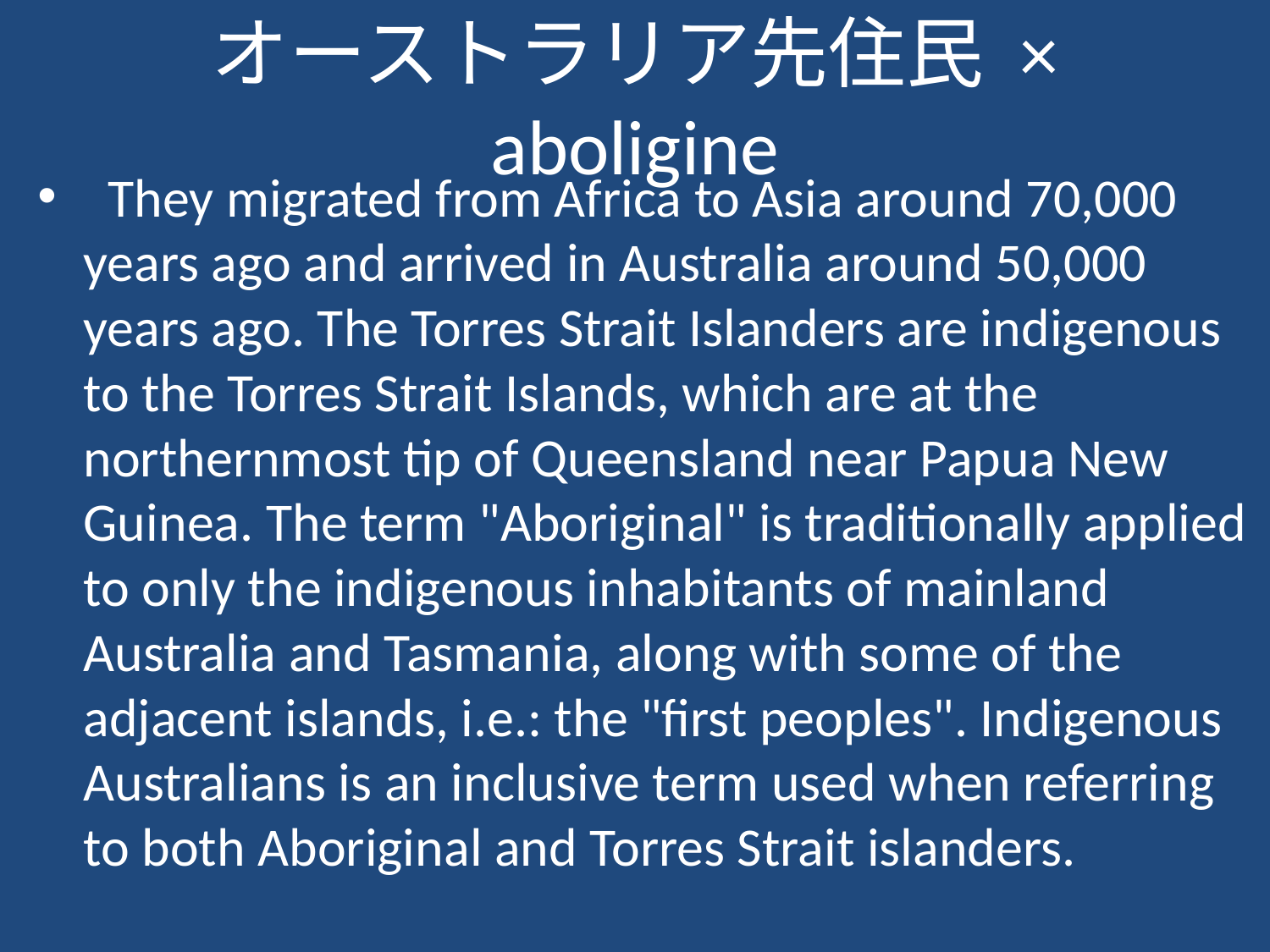

# オーストラリア先住民 × aboligine
  They migrated from Africa to Asia around 70,000 years ago and arrived in Australia around 50,000 years ago. The Torres Strait Islanders are indigenous to the Torres Strait Islands, which are at the northernmost tip of Queensland near Papua New Guinea. The term "Aboriginal" is traditionally applied to only the indigenous inhabitants of mainland Australia and Tasmania, along with some of the adjacent islands, i.e.: the "first peoples". Indigenous Australians is an inclusive term used when referring to both Aboriginal and Torres Strait islanders.